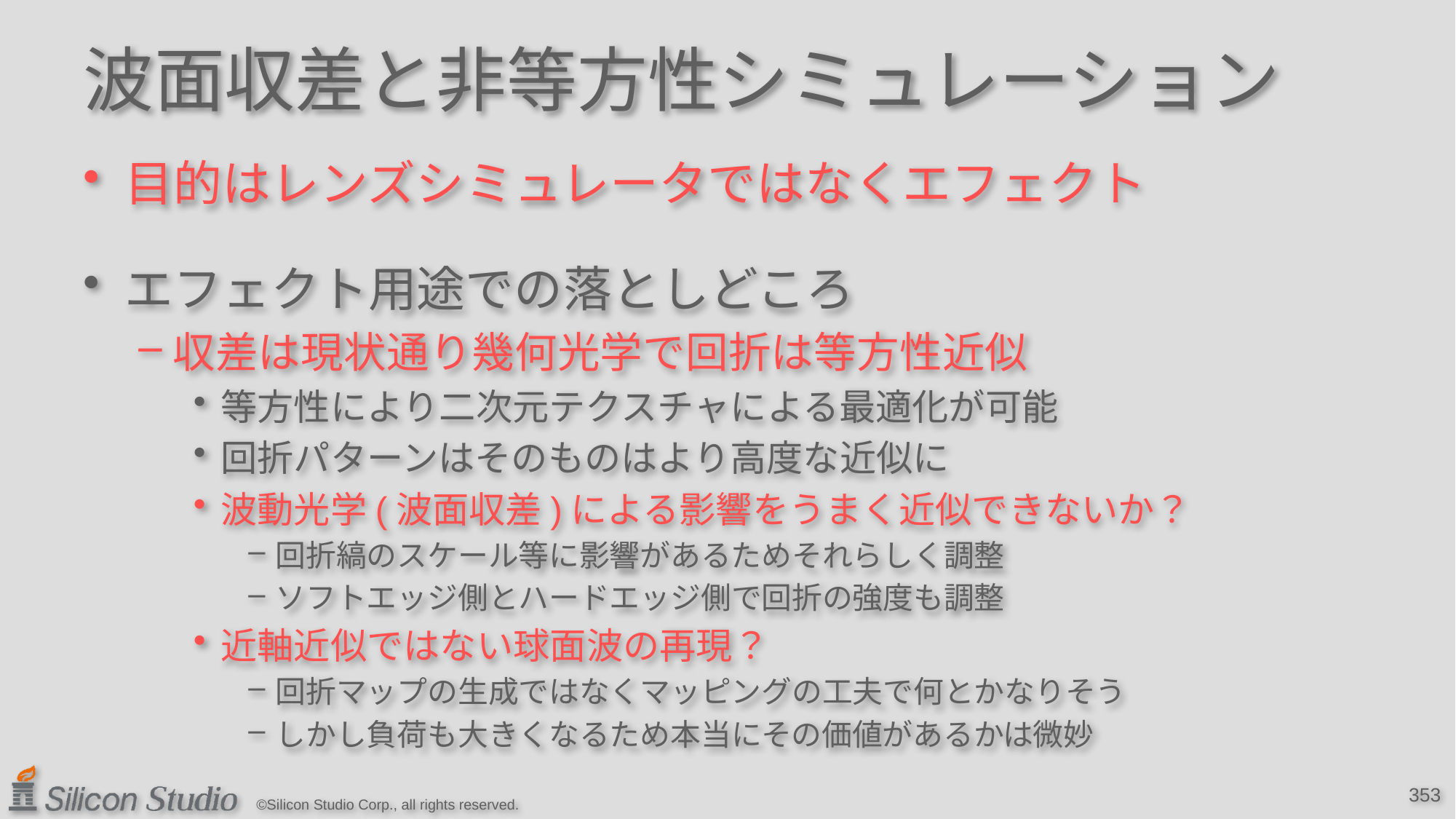

# 波面収差と非等方性シミュレーション
目的はレンズシミュレータではなくエフェクト

エフェクト用途での落としどころ
収差は現状通り幾何光学で回折は等方性近似
等方性により二次元テクスチャによる最適化が可能
回折パターンはそのものはより高度な近似に
波動光学(波面収差)による影響をうまく近似できないか？
回折縞のスケール等に影響があるためそれらしく調整
ソフトエッジ側とハードエッジ側で回折の強度も調整
近軸近似ではない球面波の再現？
回折マップの生成ではなくマッピングの工夫で何とかなりそう
しかし負荷も大きくなるため本当にその価値があるかは微妙